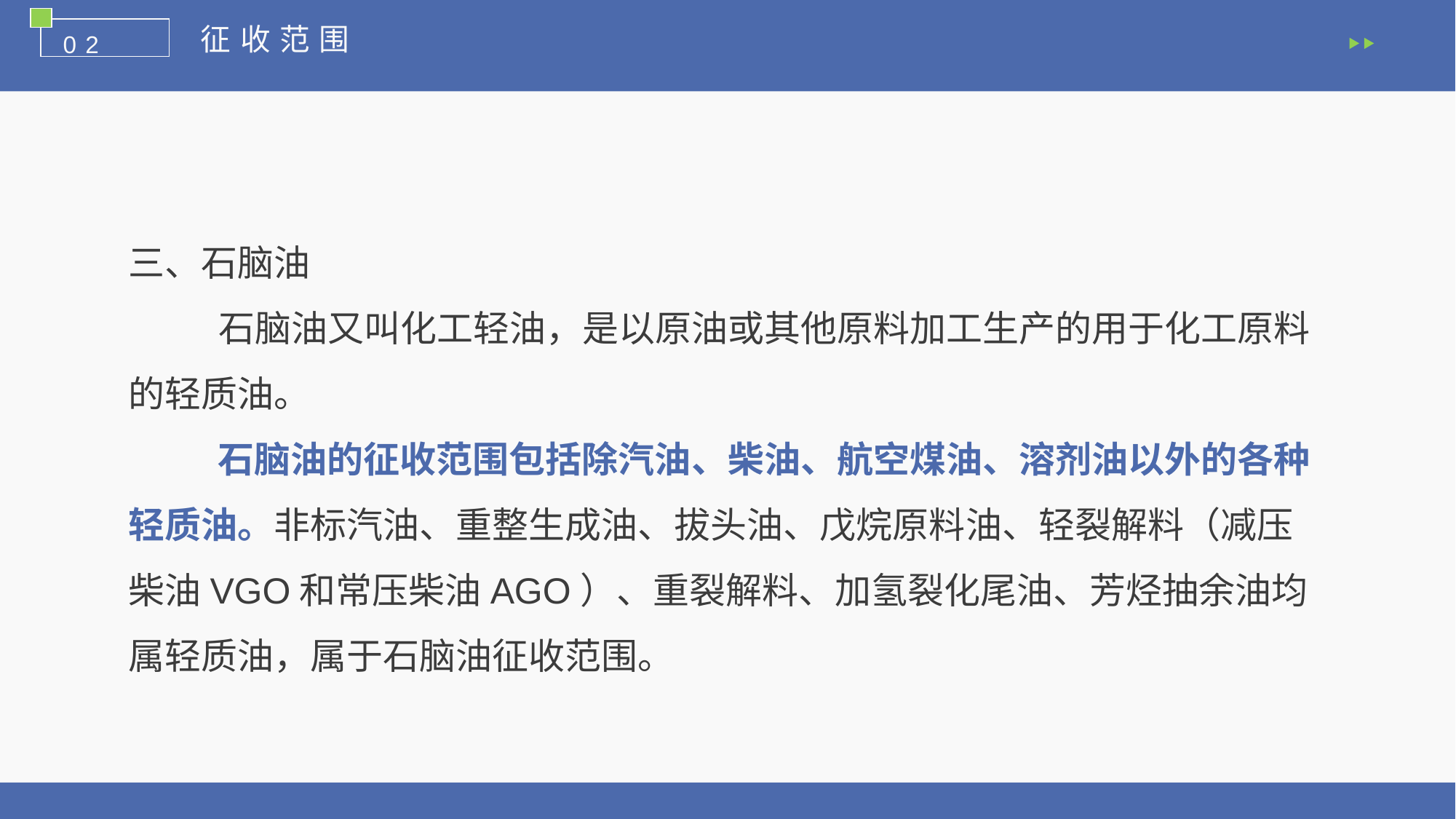

征收范围

02

三、石脑油
 　　石脑油又叫化工轻油，是以原油或其他原料加工生产的用于化工原料的轻质油。
 　　石脑油的征收范围包括除汽油、柴油、航空煤油、溶剂油以外的各种轻质油。非标汽油、重整生成油、拔头油、戊烷原料油、轻裂解料（减压柴油VGO和常压柴油AGO）、重裂解料、加氢裂化尾油、芳烃抽余油均属轻质油，属于石脑油征收范围。